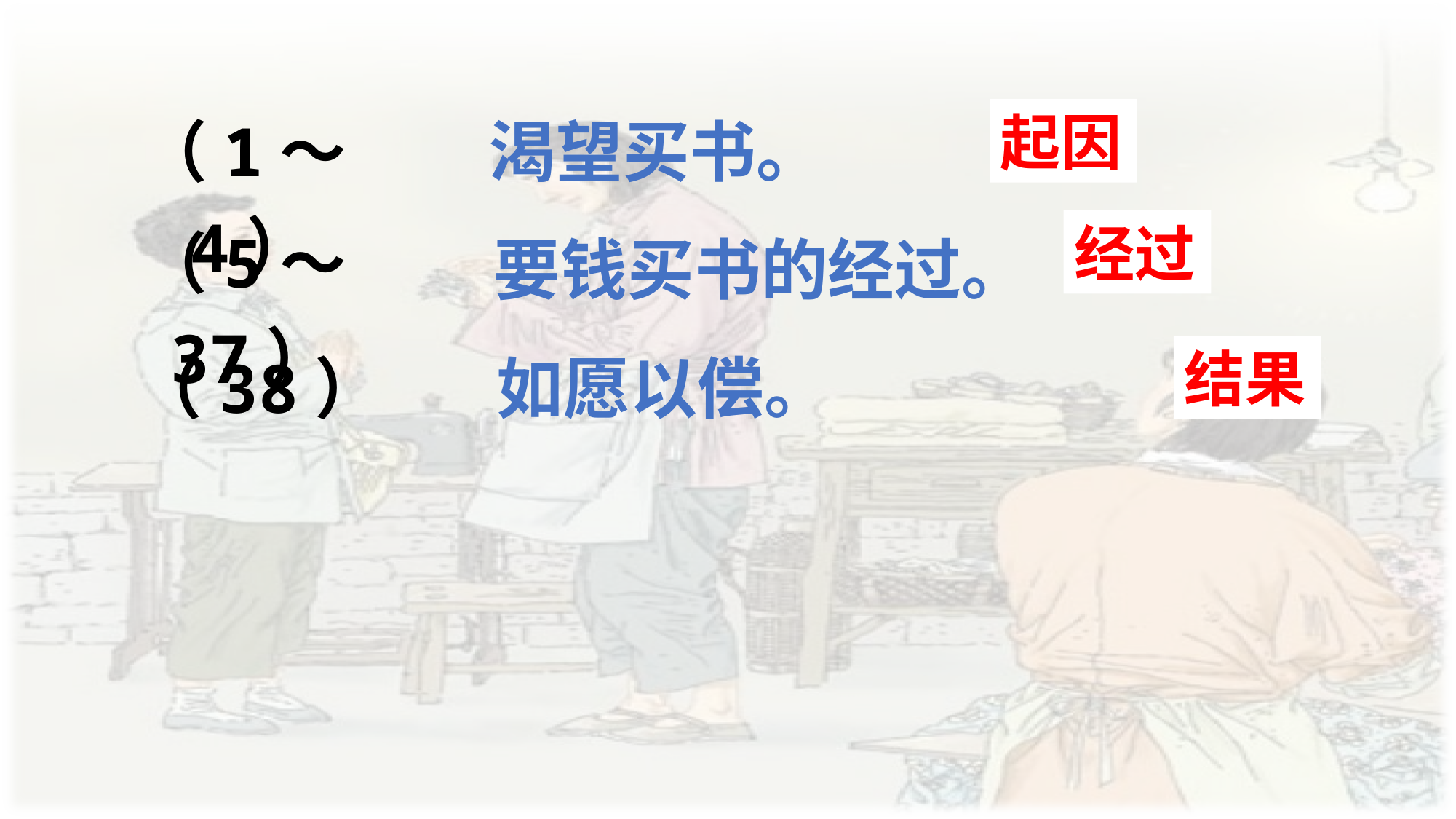

渴望买书。
（1～4）
起因
（5～37）
要钱买书的经过。
经过
（38）
如愿以偿。
结果